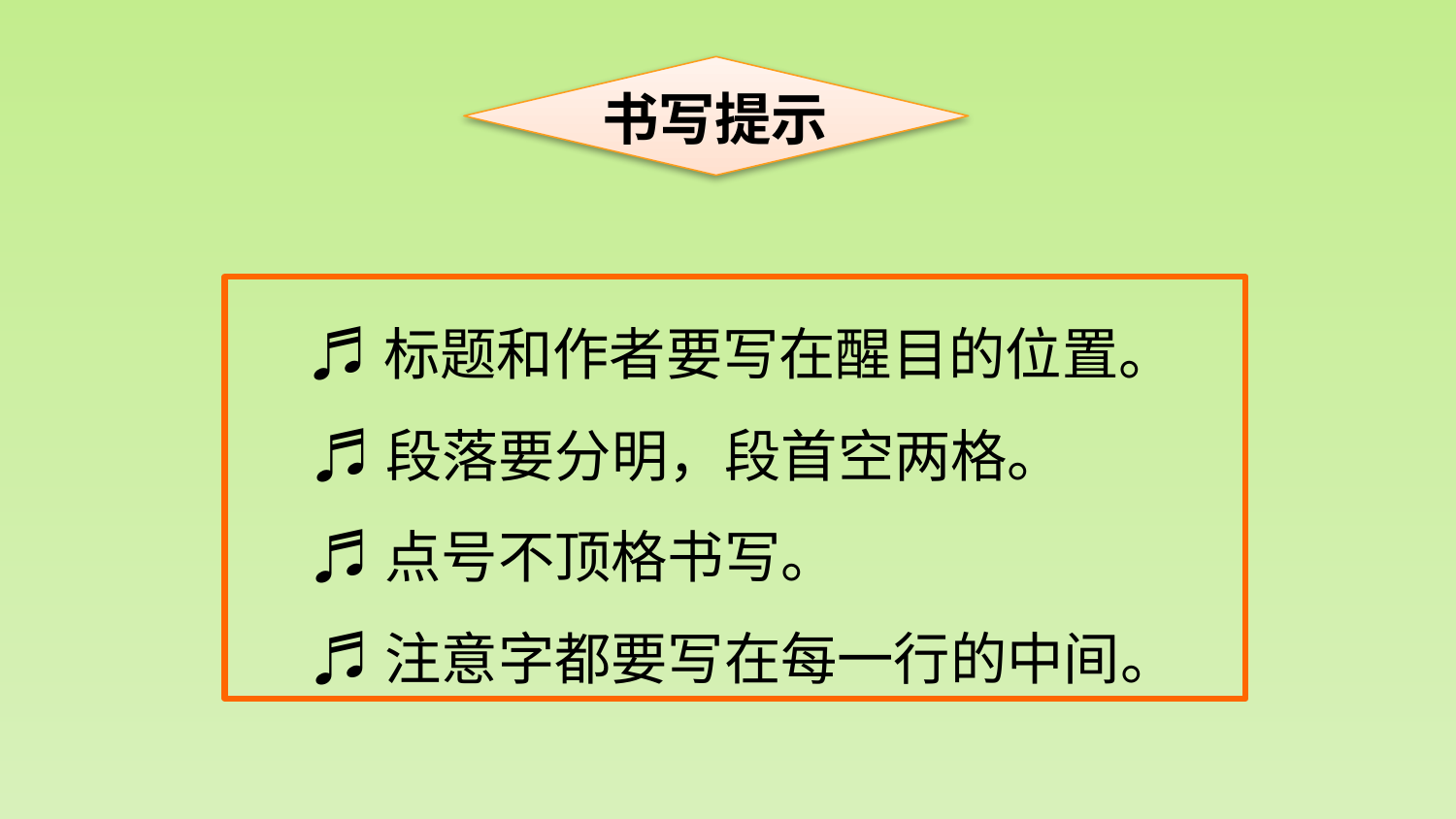

书写提示
         ♬标题和作者要写在醒目的位置。
       ♬段落要分明，段首空两格。
      ♬点号不顶格书写。
      ♬注意字都要写在每一行的中间。